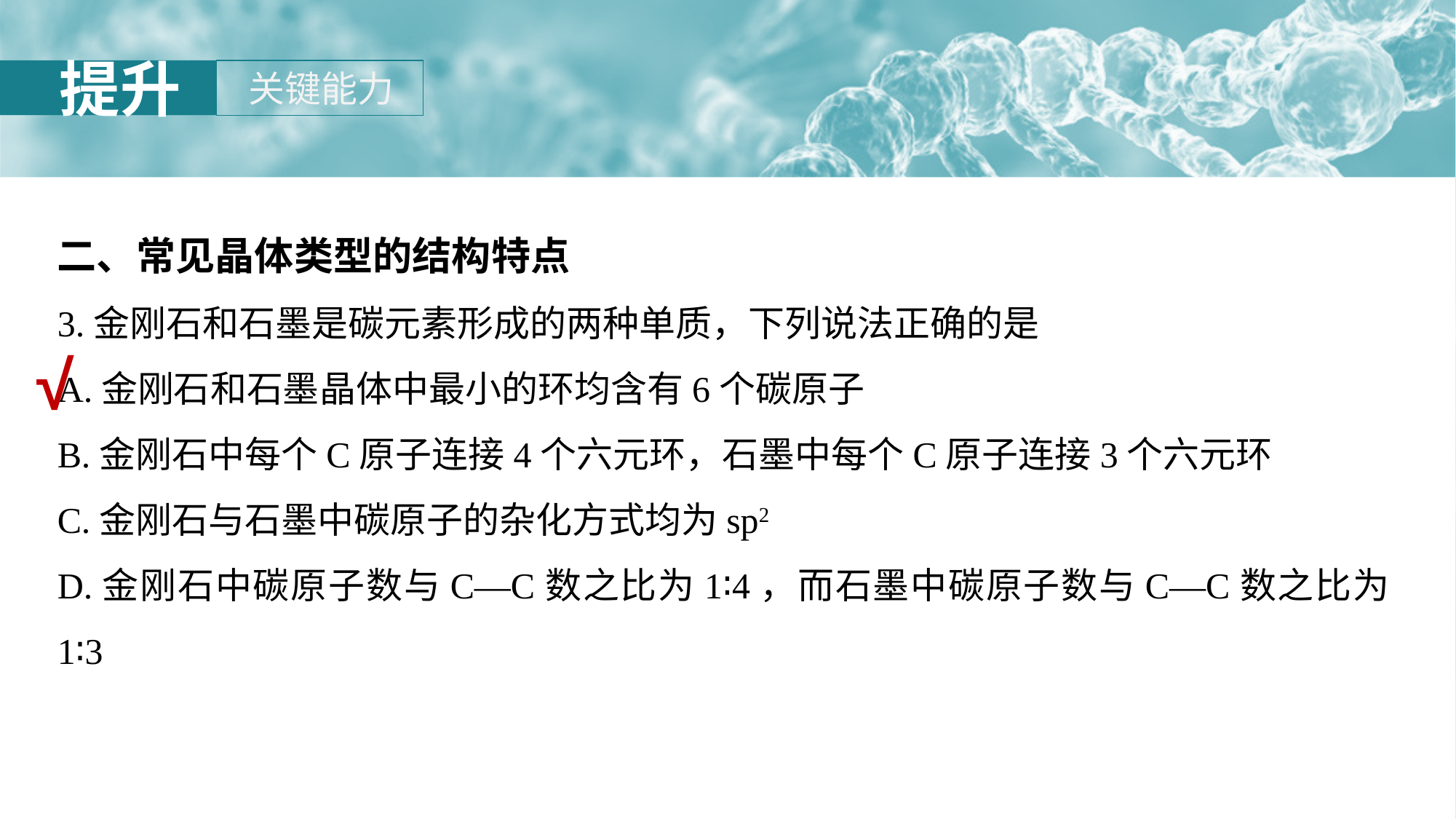

二、常见晶体类型的结构特点
3.金刚石和石墨是碳元素形成的两种单质，下列说法正确的是
A.金刚石和石墨晶体中最小的环均含有6个碳原子
B.金刚石中每个C原子连接4个六元环，石墨中每个C原子连接3个六元环
C.金刚石与石墨中碳原子的杂化方式均为sp2
D.金刚石中碳原子数与C—C数之比为1∶4，而石墨中碳原子数与C—C数之比为1∶3
√